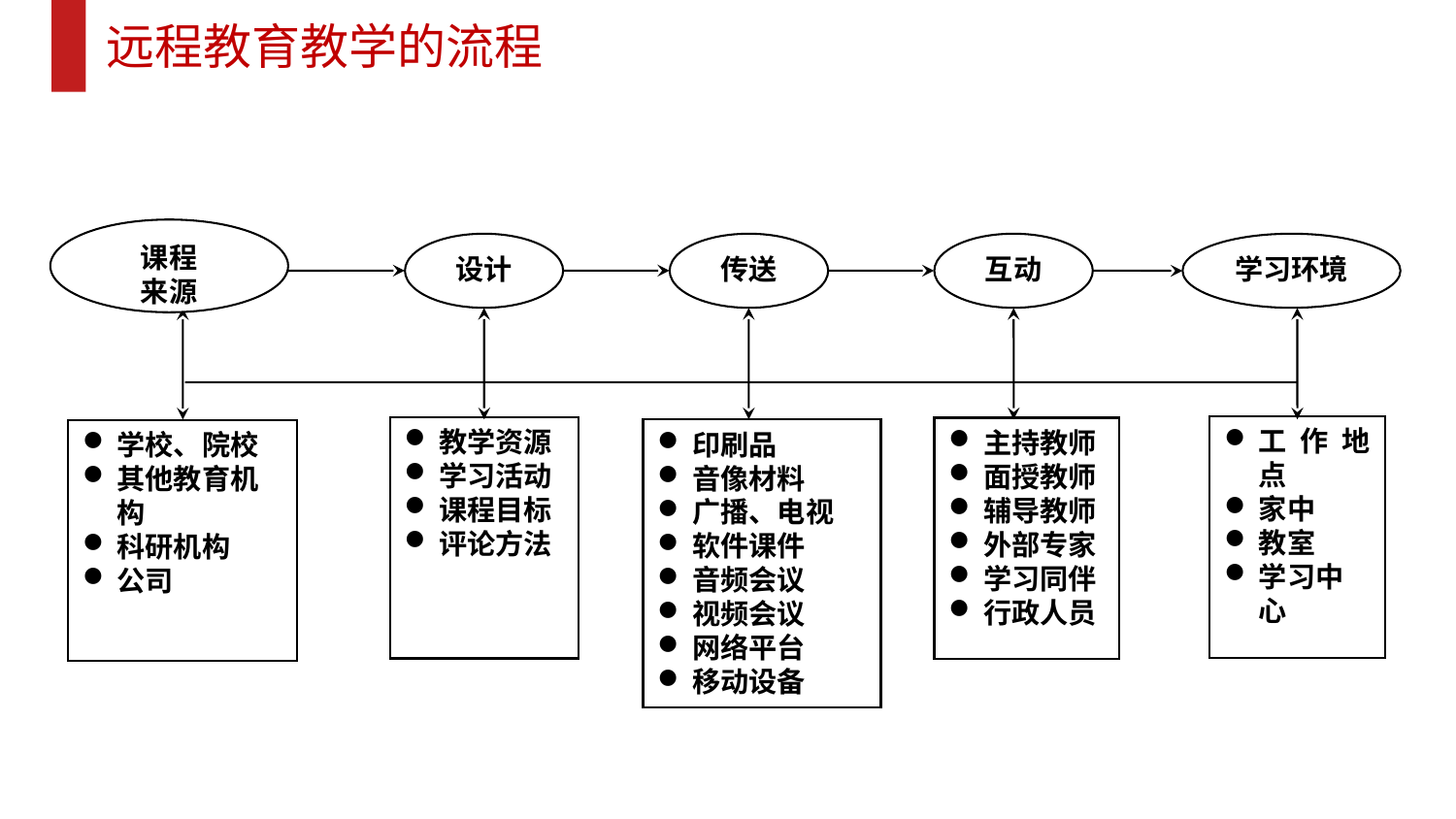

远程教育教学的流程
课程
来源
设计
传送
互动
学习环境
工作地点
家中
教室
学习中心
教学资源
学习活动
课程目标
评论方法
主持教师
面授教师
辅导教师
外部专家
学习同伴
行政人员

印刷品
音像材料
广播、电视
软件课件
音频会议
视频会议
网络平台
移动设备
学校、院校
其他教育机构
科研机构
公司